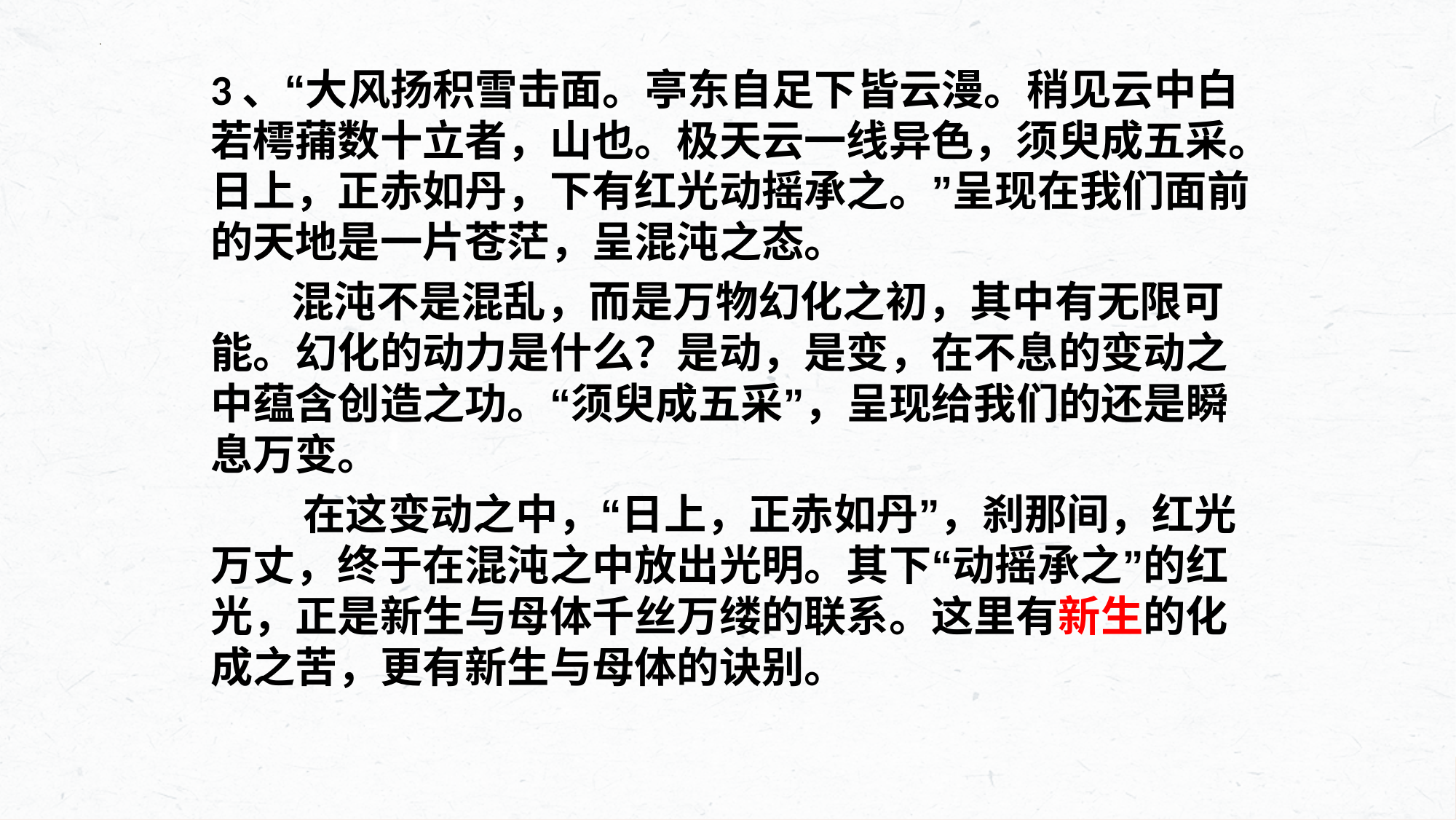

3、“大风扬积雪击面。亭东自足下皆云漫。稍见云中白若樗蒱数十立者，山也。极天云一线异色，须臾成五采。日上，正赤如丹，下有红光动摇承之。”呈现在我们面前的天地是一片苍茫，呈混沌之态。
      混沌不是混乱，而是万物幻化之初，其中有无限可能。幻化的动力是什么？是动，是变，在不息的变动之中蕴含创造之功。“须臾成五采”，呈现给我们的还是瞬息万变。
       在这变动之中，“日上，正赤如丹”，刹那间，红光万丈，终于在混沌之中放出光明。其下“动摇承之”的红光，正是新生与母体千丝万缕的联系。这里有新生的化成之苦，更有新生与母体的诀别。